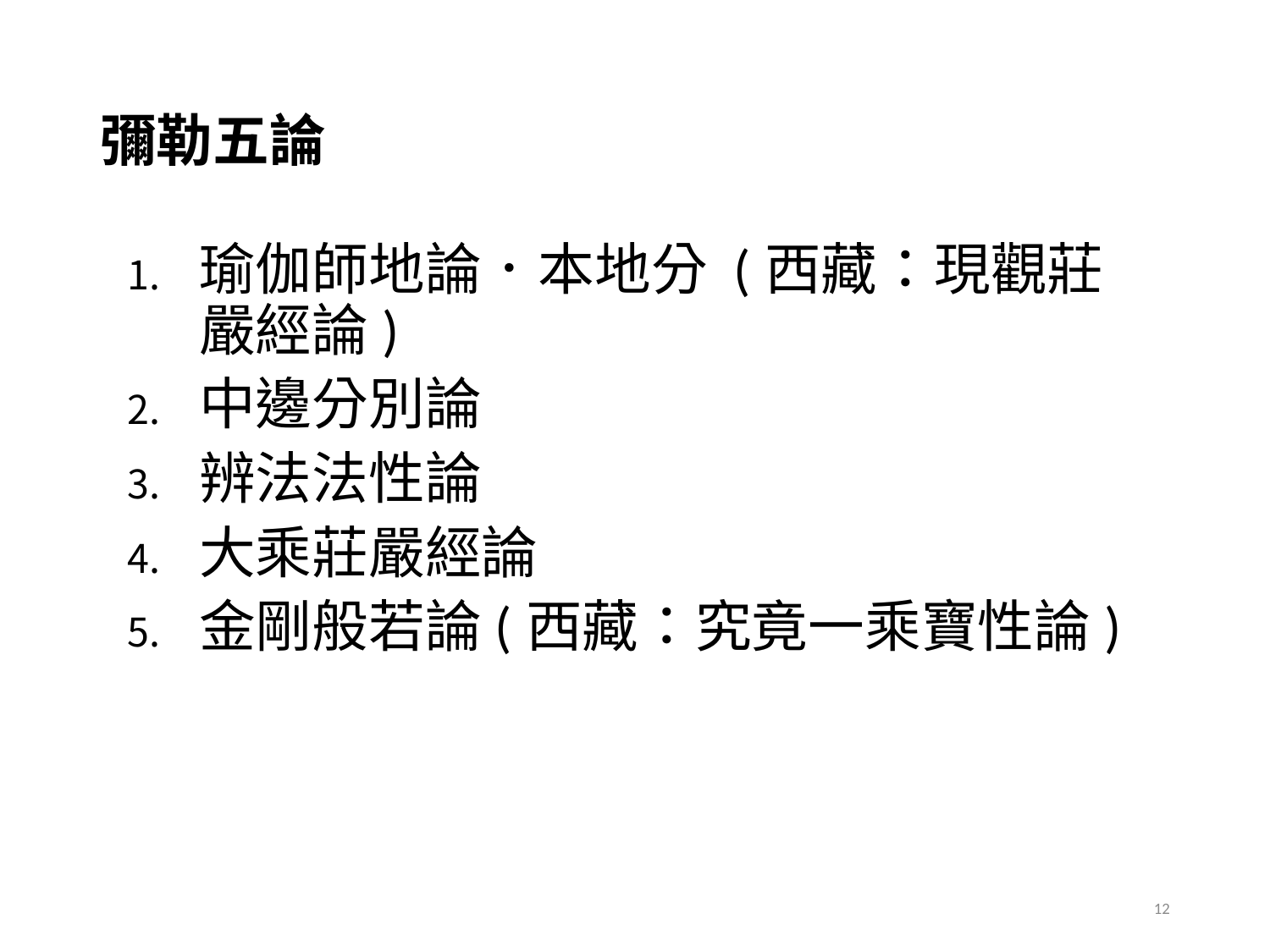

# 彌勒五論
瑜伽師地論．本地分 (西藏：現觀莊嚴經論)
中邊分別論
辨法法性論
大乘莊嚴經論
金剛般若論(西藏：究竟一乘寶性論)
12